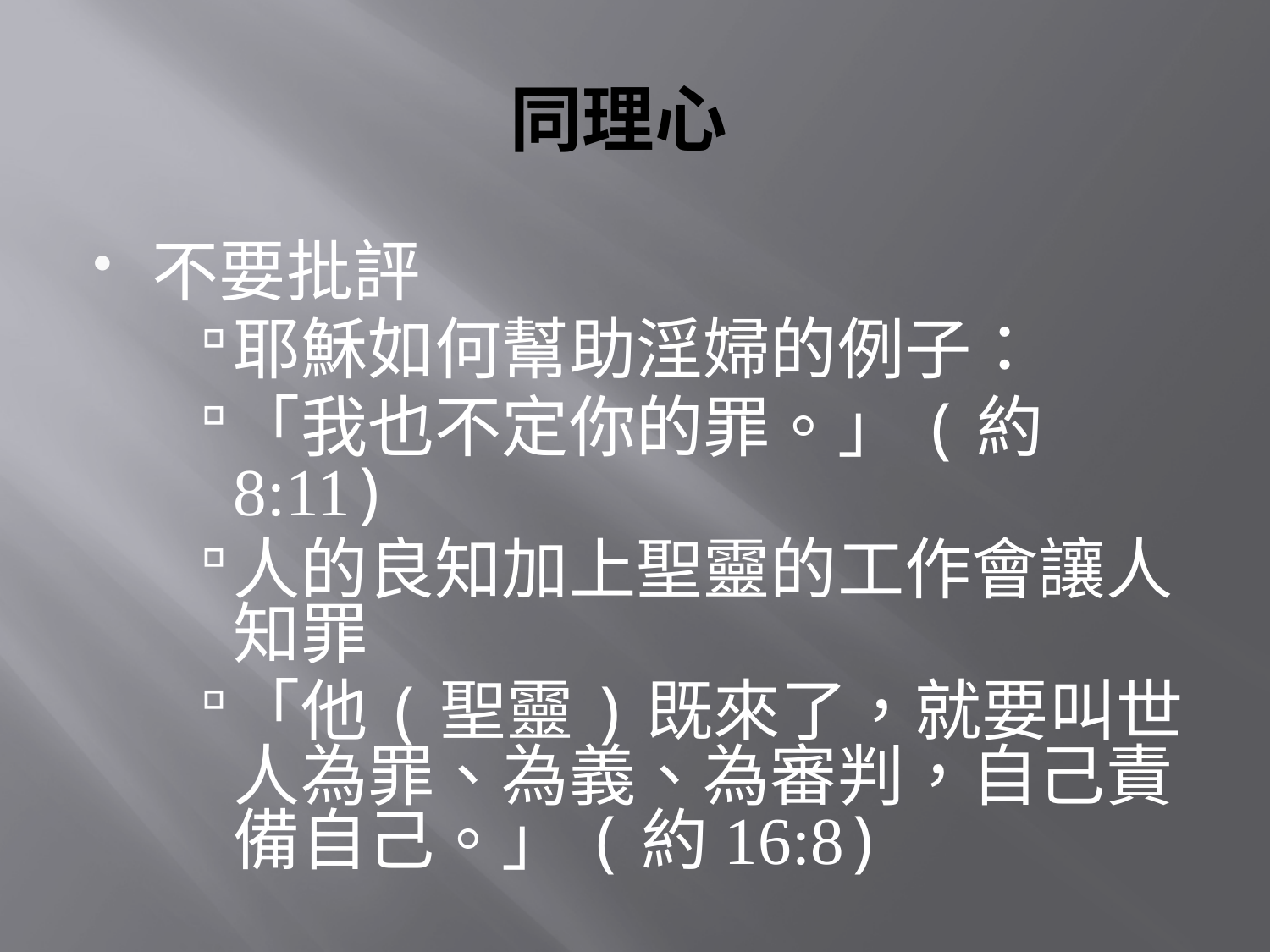

# 同理心
不要批評
耶穌如何幫助淫婦的例子：
「我也不定你的罪。」(約8:11)
人的良知加上聖靈的工作會讓人知罪
「他(聖靈)既來了，就要叫世人為罪、為義、為審判，自己責備自己。」(約16:8)